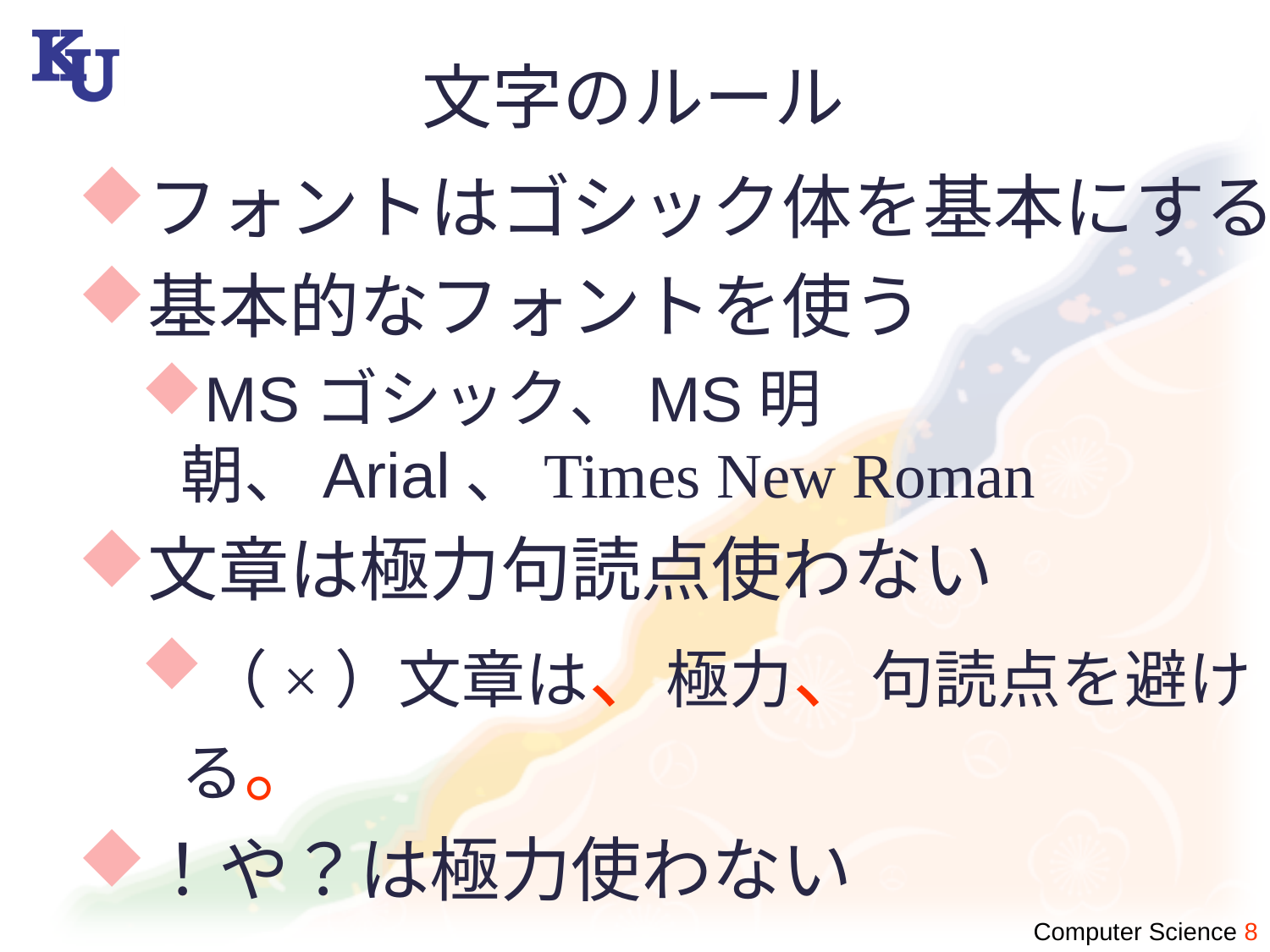

# 文字のルール
フォントはゴシック体を基本にする
基本的なフォントを使う
MSゴシック、MS明朝、Arial、Times New Roman
文章は極力句読点使わない
（×）文章は、極力、句読点を避ける。
！や？は極力使わない